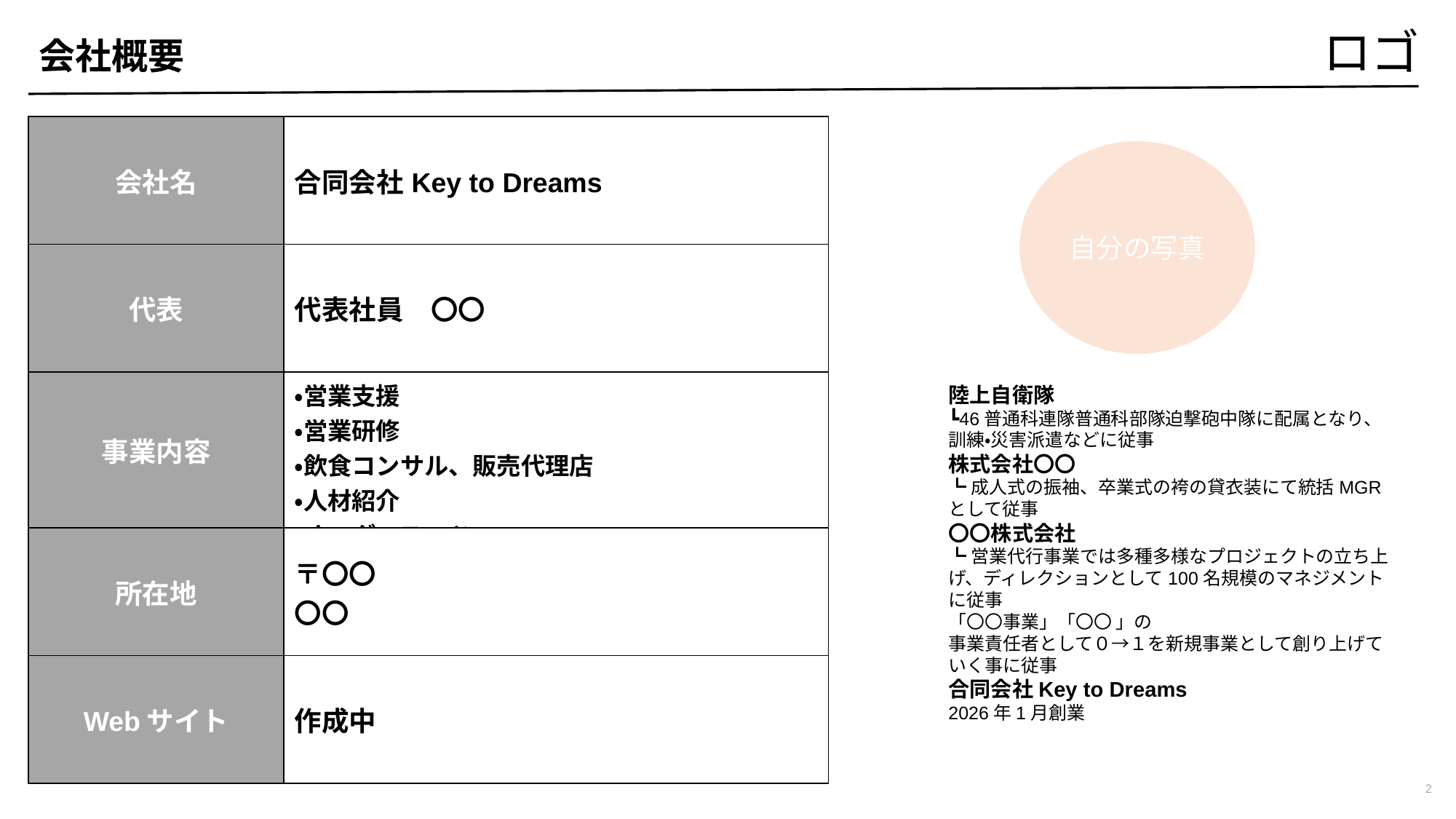

ロゴ
会社概要
| 会社名 | 合同会社Key to Dreams |
| --- | --- |
| 代表 | 代表社員　〇〇 |
| 事業内容 | ・営業支援 ・営業研修 ・飲食コンサル、販売代理店 ・人材紹介 ・オーダースーツ |
| 所在地 | 〒〇〇 〇〇 |
| Webサイト | 作成中 |
自分の写真
陸上自衛隊
┗46普通科連隊普通科部隊迫撃砲中隊に配属となり、訓練・災害派遣などに従事
株式会社〇〇
┗成人式の振袖、卒業式の袴の貸衣装にて統括MGRとして従事
〇〇株式会社
┗営業代行事業では多種多様なプロジェクトの立ち上げ、ディレクションとして100名規模のマネジメントに従事
「〇〇事業」「〇〇 」の
事業責任者として０→１を新規事業として創り上げていく事に従事
合同会社Key to Dreams
2026年1月創業
2